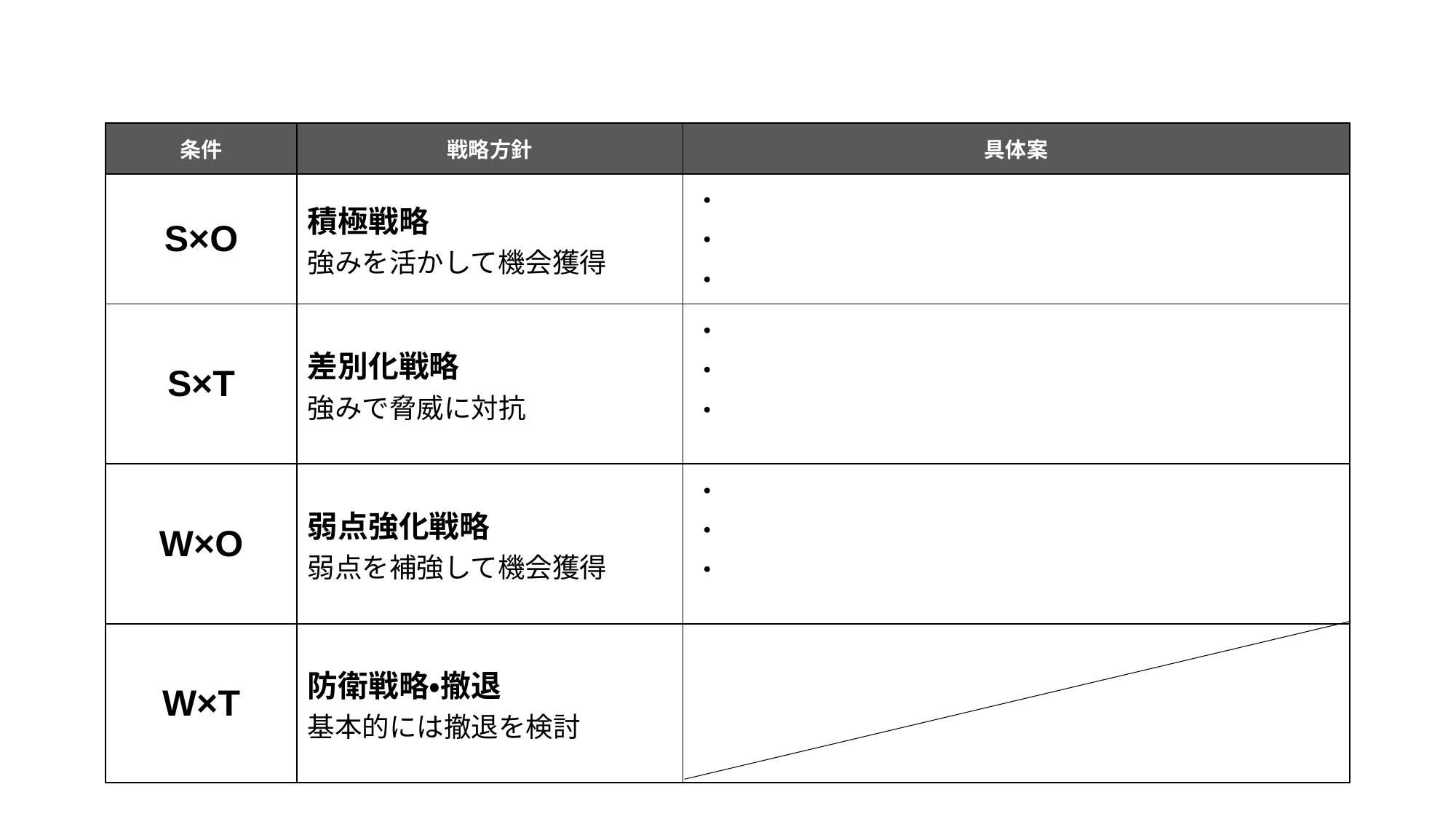

| 条件 | 戦略方針 | 具体案 |
| --- | --- | --- |
| S×O | 積極戦略 強みを活かして機会獲得 | ・ ・ ・ |
| S×T | 差別化戦略 強みで脅威に対抗 | ・ ・ ・ |
| W×O | 弱点強化戦略 弱点を補強して機会獲得 | ・ ・ ・ |
| W×T | 防衛戦略・撤退 基本的には撤退を検討 |  |